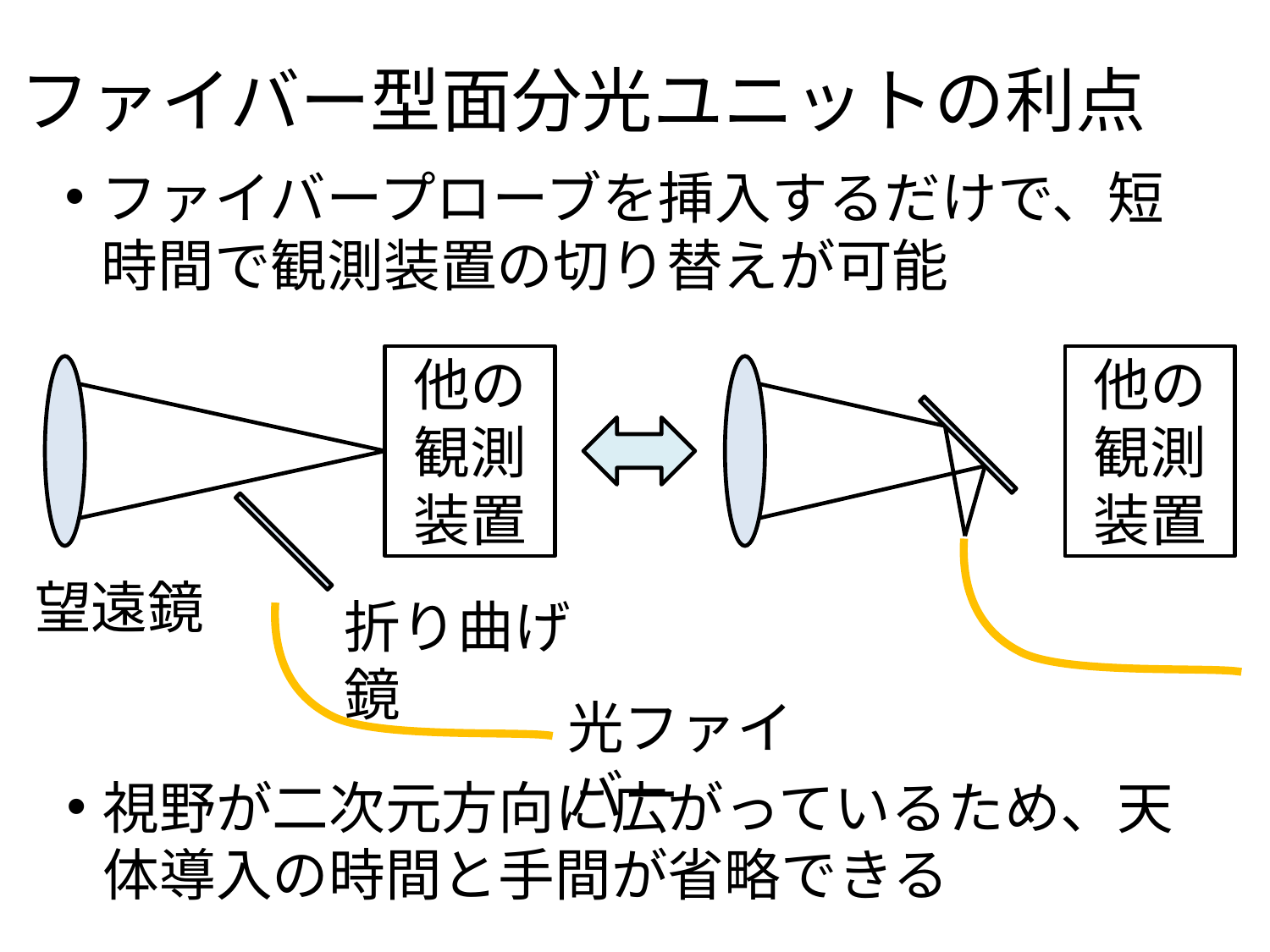

ファイバー型面分光ユニットの利点
ファイバープローブを挿入するだけで、短時間で観測装置の切り替えが可能
他の観測装置
他の観測装置

望遠鏡
折り曲げ鏡

光ファイバー
視野が二次元方向に広がっているため、天体導入の時間と手間が省略できる